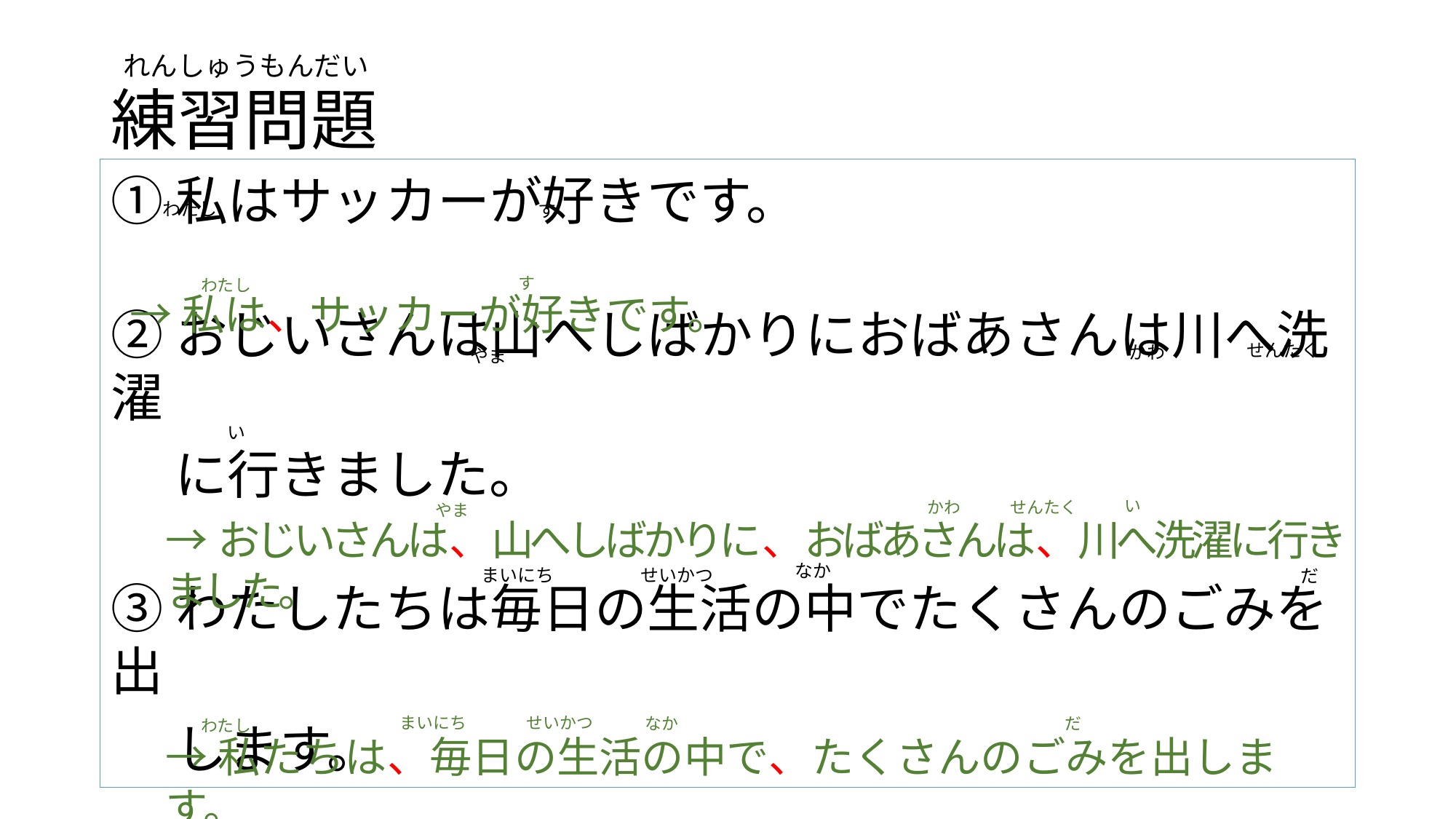

# 練習問題
れんしゅうもんだい
①私はサッカーが好きです。

②おじいさんは山へしばかりにおばあさんは川へ洗濯
　 に行きました。

③わたしたちは毎日の生活の中でたくさんのごみを出
　 します。
わたし
す
す
わたし
→私は、サッカーが好きです。
せんたく
かわ
やま
い
い
せんたく
かわ
やま
→おじいさんは、山へしばかりに、おばあさんは、川へ洗濯に行きました。
なか
まいにち
せいかつ
だ
まいにち
せいかつ
なか
だ
わたし
→私たちは、毎日の生活の中で、たくさんのごみを出します。